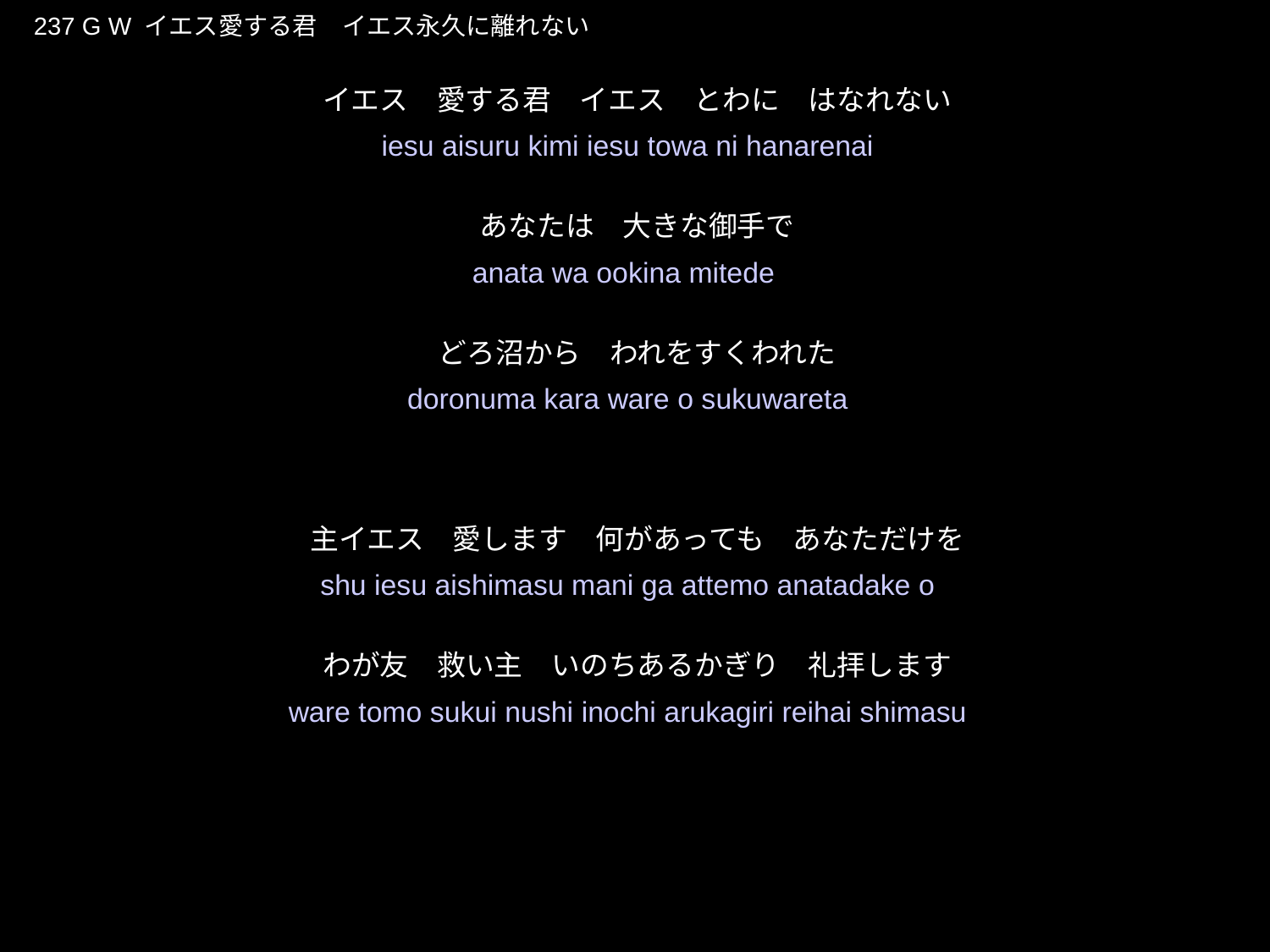

いえすあいするきみいえすとわにはなれない
★W
237 G W イエス愛する君　イエス永久に離れない
イエス　愛する君　イエス　とわに　はなれない
あなたは　大きな御手で
どろ沼から　われをすくわれた
主イエス　愛します　何があっても　あなただけを
わが友　救い主　いのちあるかぎり　礼拝します
★４
iesu aisuru kimi iesu towa ni hanarenai
anata wa ookina mitede
doronuma kara ware o sukuwareta
shu iesu aishimasu mani ga attemo anatadake o
ware tomo sukui nushi inochi arukagiri reihai shimasu